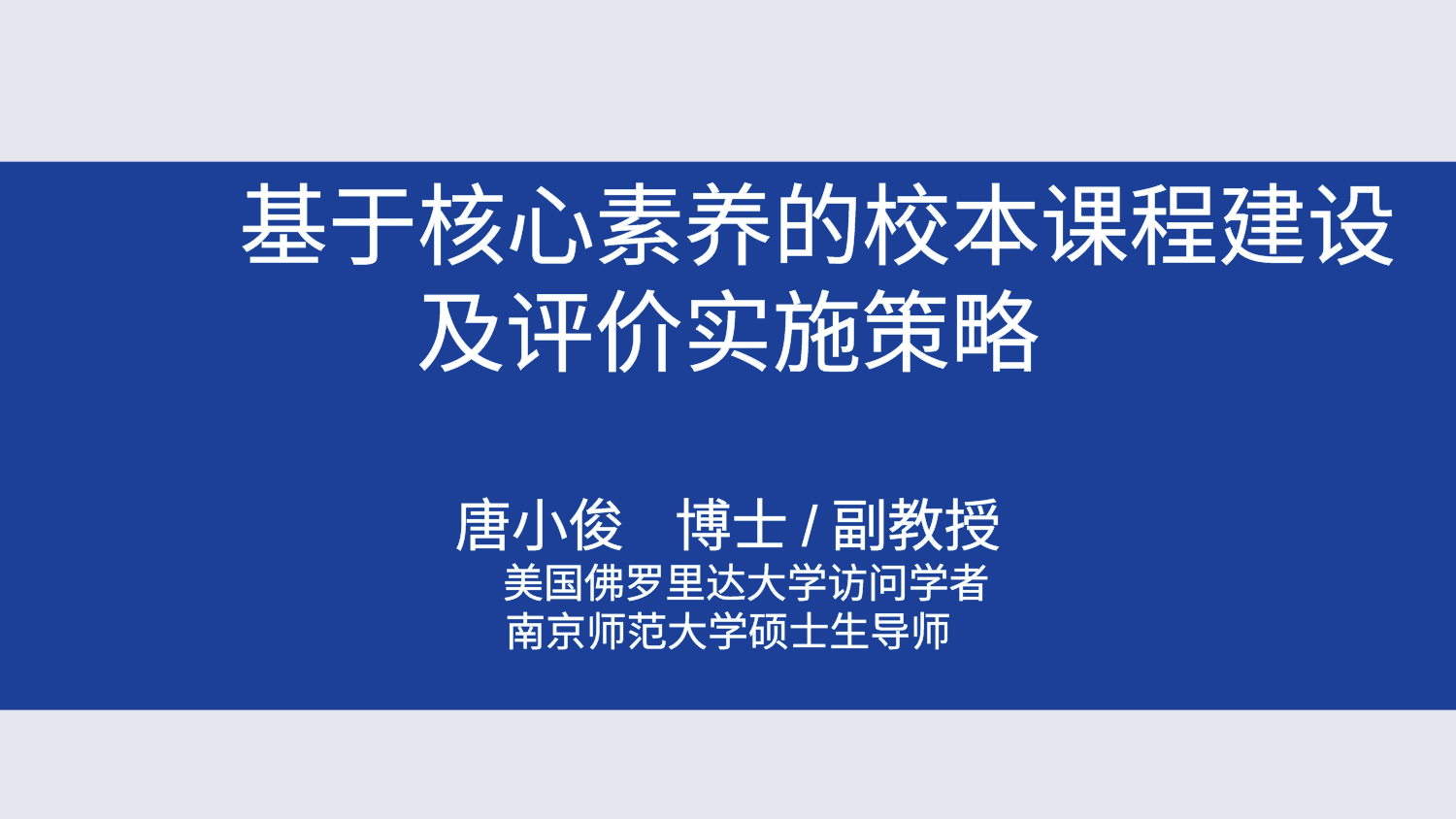

基于核心素养的校本课程建设
及评价实施策略

唐小俊    博士/副教授
   美国佛罗里达大学访问学者
南京师范大学硕士生导师